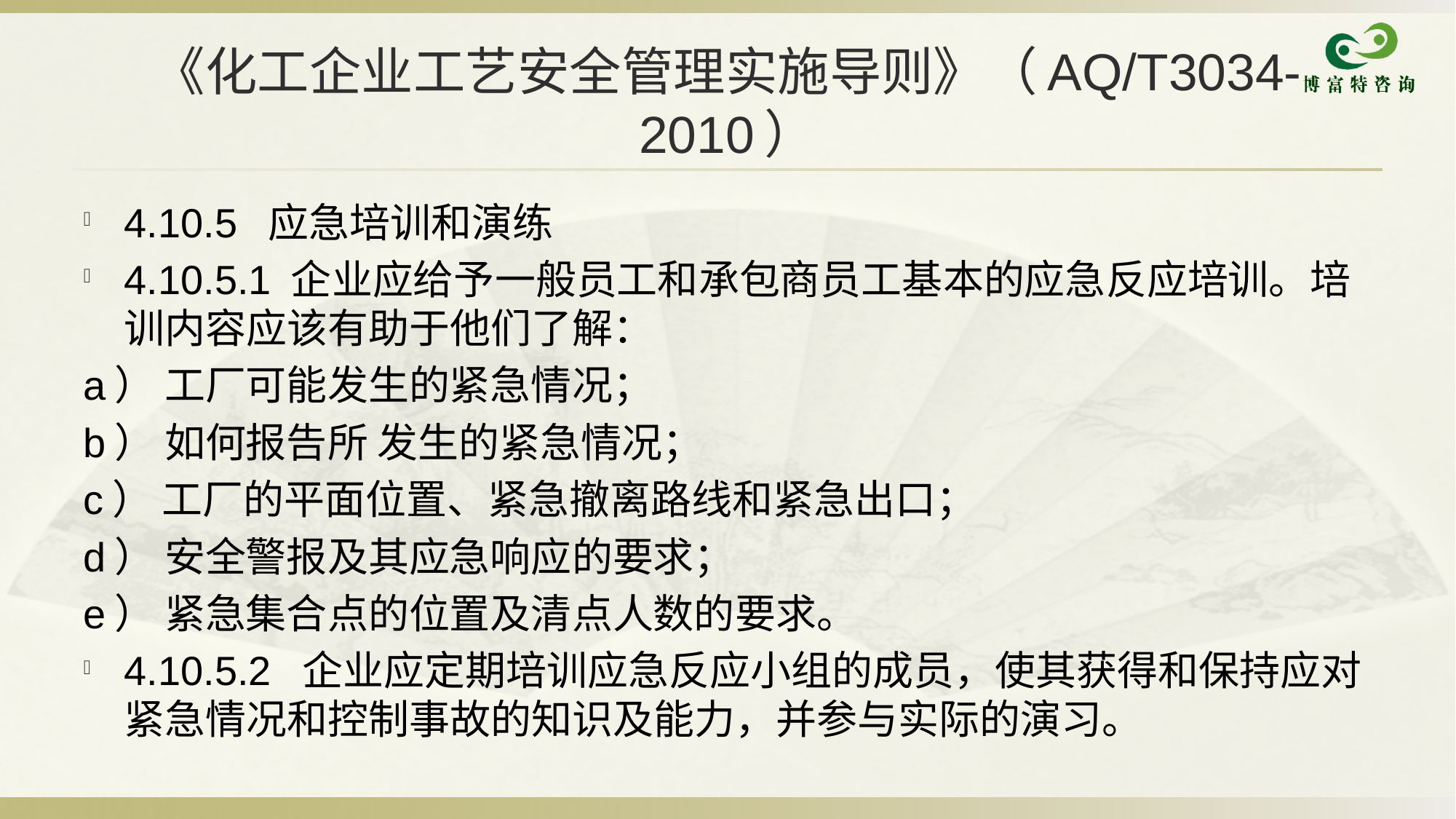

# 《化工企业工艺安全管理实施导则》（AQ/T3034-2010）
4.10.5  应急培训和演练
4.10.5.1 企业应给予一般员工和承包商员工基本的应急反应培训。培训内容应该有助于他们了解：
a） 工厂可能发生的紧急情况；
b） 如何报告所 发生的紧急情况；
c） 工厂的平面位置、紧急撤离路线和紧急出口；
d） 安全警报及其应急响应的要求；
e） 紧急集合点的位置及清点人数的要求。
4.10.5.2  企业应定期培训应急反应小组的成员，使其获得和保持应对紧急情况和控制事故的知识及能力，并参与实际的演习。